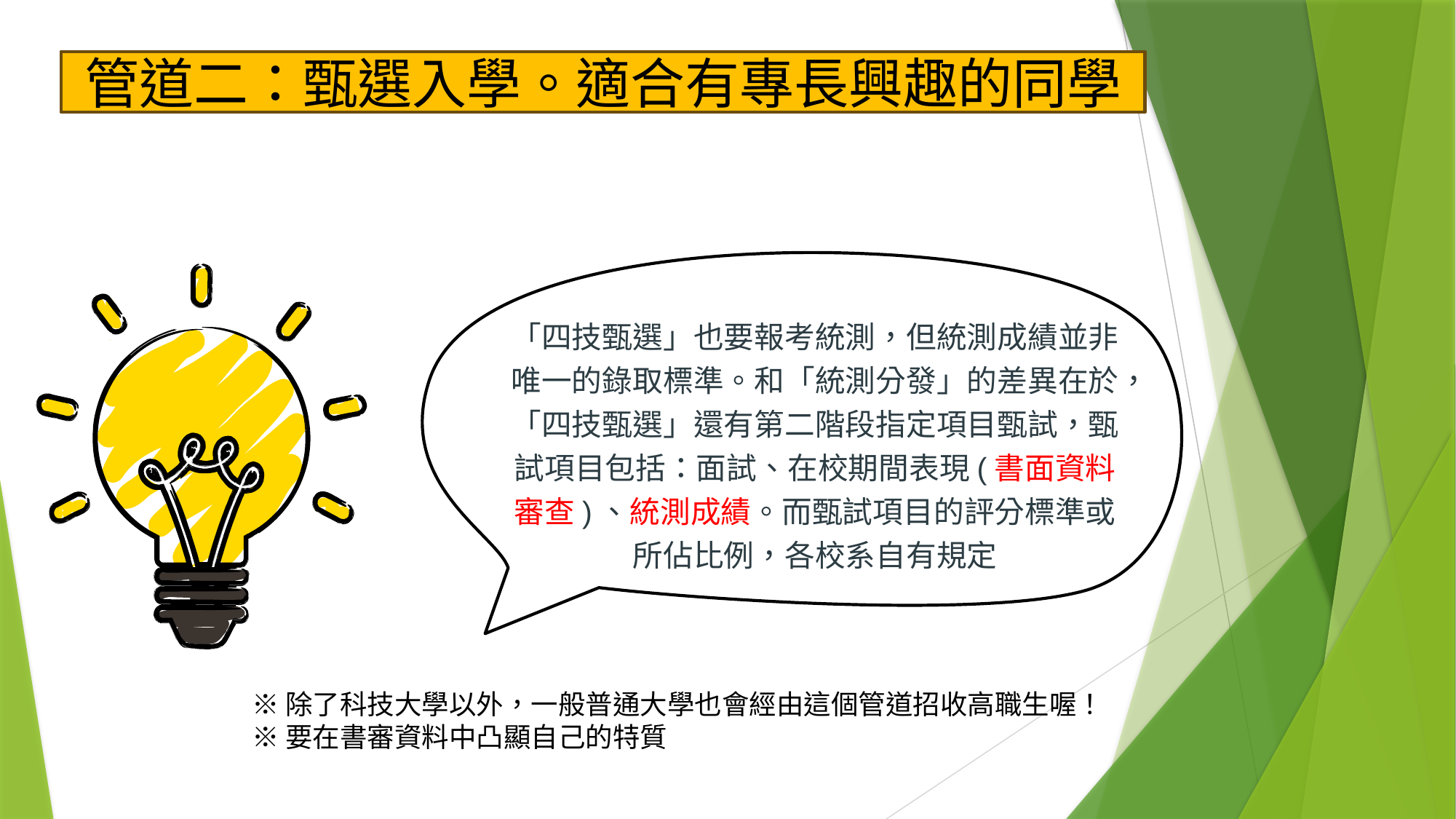

管道二：甄選入學。適合有專長興趣的同學

「四技甄選」也要報考統測，但統測成績並非唯一的錄取標準。和「統測分發」的差異在於，「四技甄選」還有第二階段指定項目甄試，甄試項目包括：面試、在校期間表現(書面資料審查)、統測成績。而甄試項目的評分標準或所佔比例，各校系自有規定
※除了科技大學以外，一般普通大學也會經由這個管道招收高職生喔！
※要在書審資料中凸顯自己的特質